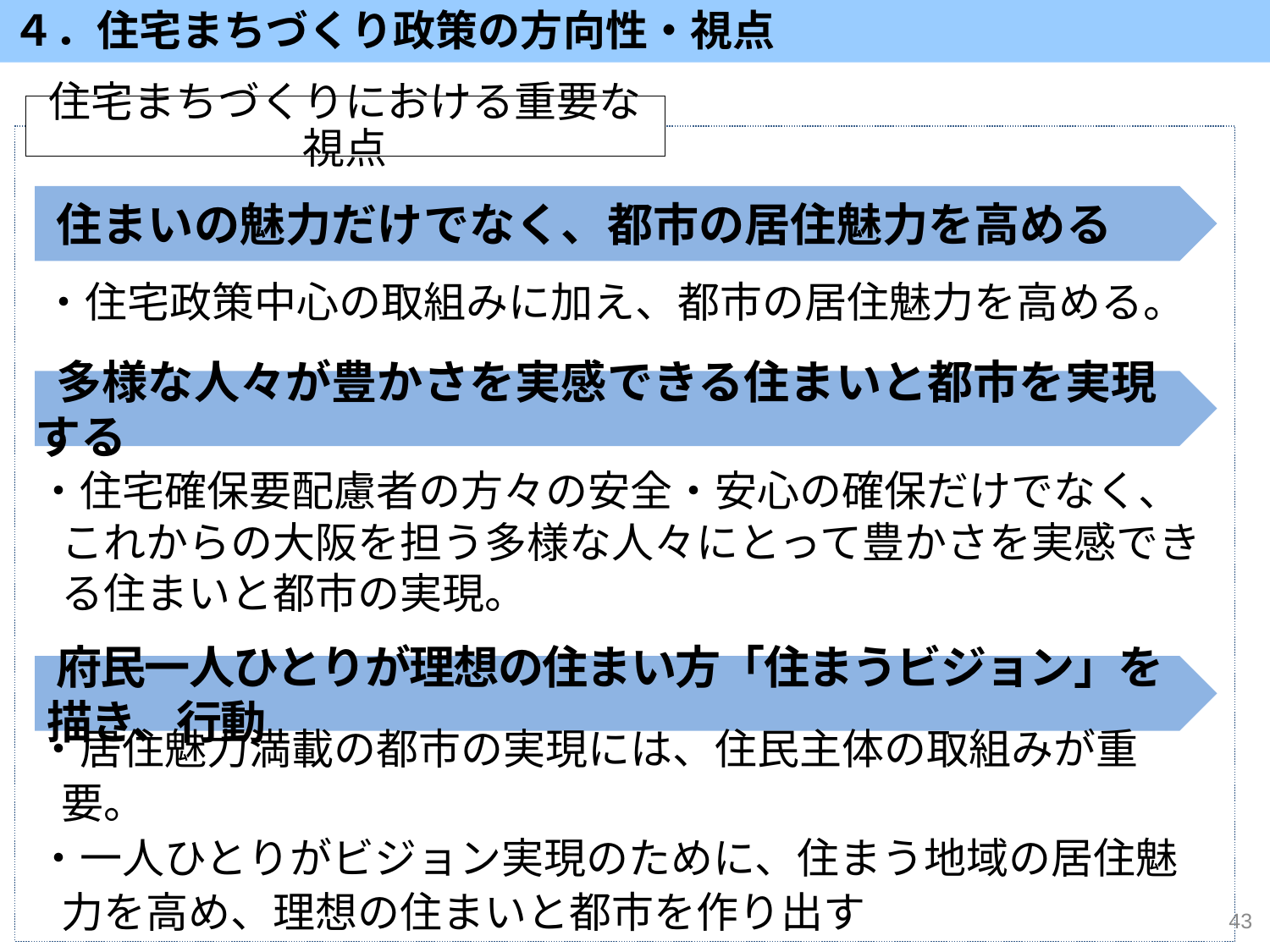

４．住宅まちづくり政策の方向性・視点
住宅まちづくりにおける重要な視点

 住まいの魅力だけでなく、都市の居住魅力を高める
・住宅政策中心の取組みに加え、都市の居住魅力を高める。
 多様な人々が豊かさを実感できる住まいと都市を実現する
・住宅確保要配慮者の方々の安全・安心の確保だけでなく、これからの大阪を担う多様な人々にとって豊かさを実感できる住まいと都市の実現。
 府民一人ひとりが理想の住まい方「住まうビジョン」を描き、行動
・居住魅力満載の都市の実現には、住民主体の取組みが重要。
・一人ひとりがビジョン実現のために、住まう地域の居住魅力を高め、理想の住まいと都市を作り出す
43